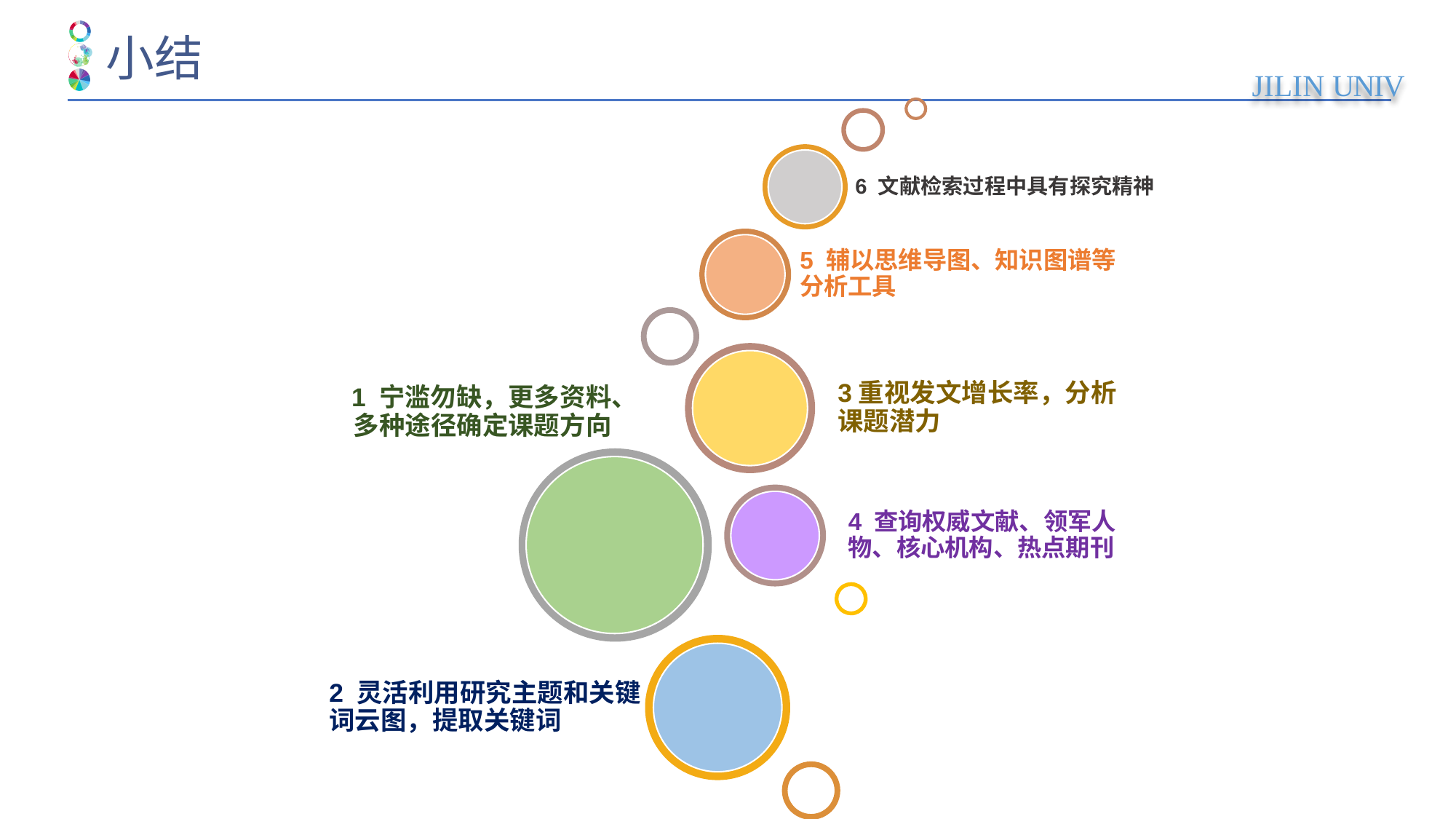

# 小结
1 宁滥勿缺，更多资料、多种途径确定课题方向
4 查询权威文献、领军人物、核心机构、热点期刊
3重视发文增长率，分析课题潜力
5 辅以思维导图、知识图谱等分析工具
6 文献检索过程中具有探究精神
2 灵活利用研究主题和关键词云图，提取关键词